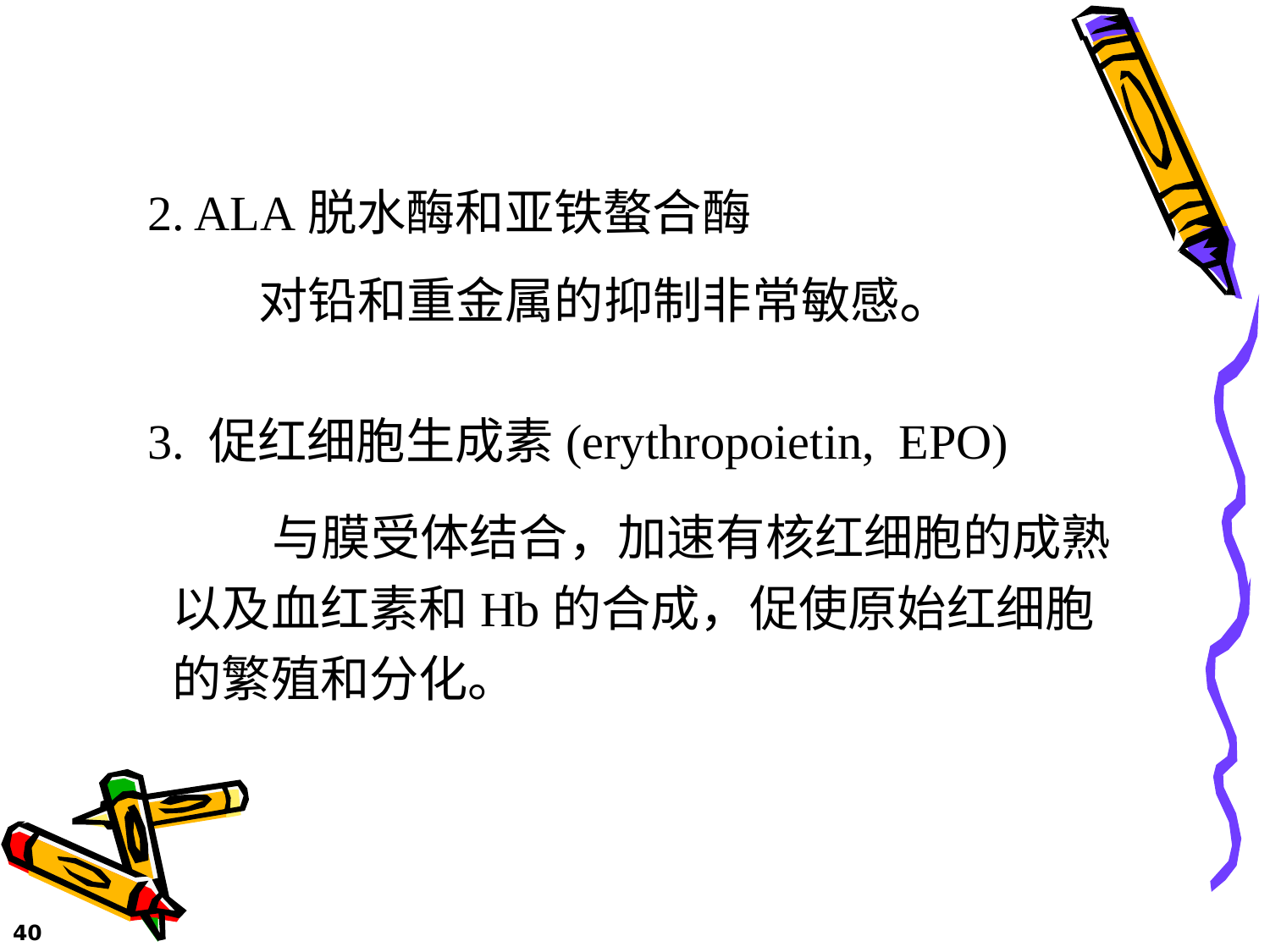

2. ALA脱水酶和亚铁螯合酶
         对铅和重金属的抑制非常敏感。
3. 促红细胞生成素(erythropoietin,  EPO)
与膜受体结合，加速有核红细胞的成熟以及血红素和Hb的合成，促使原始红细胞的繁殖和分化。
40